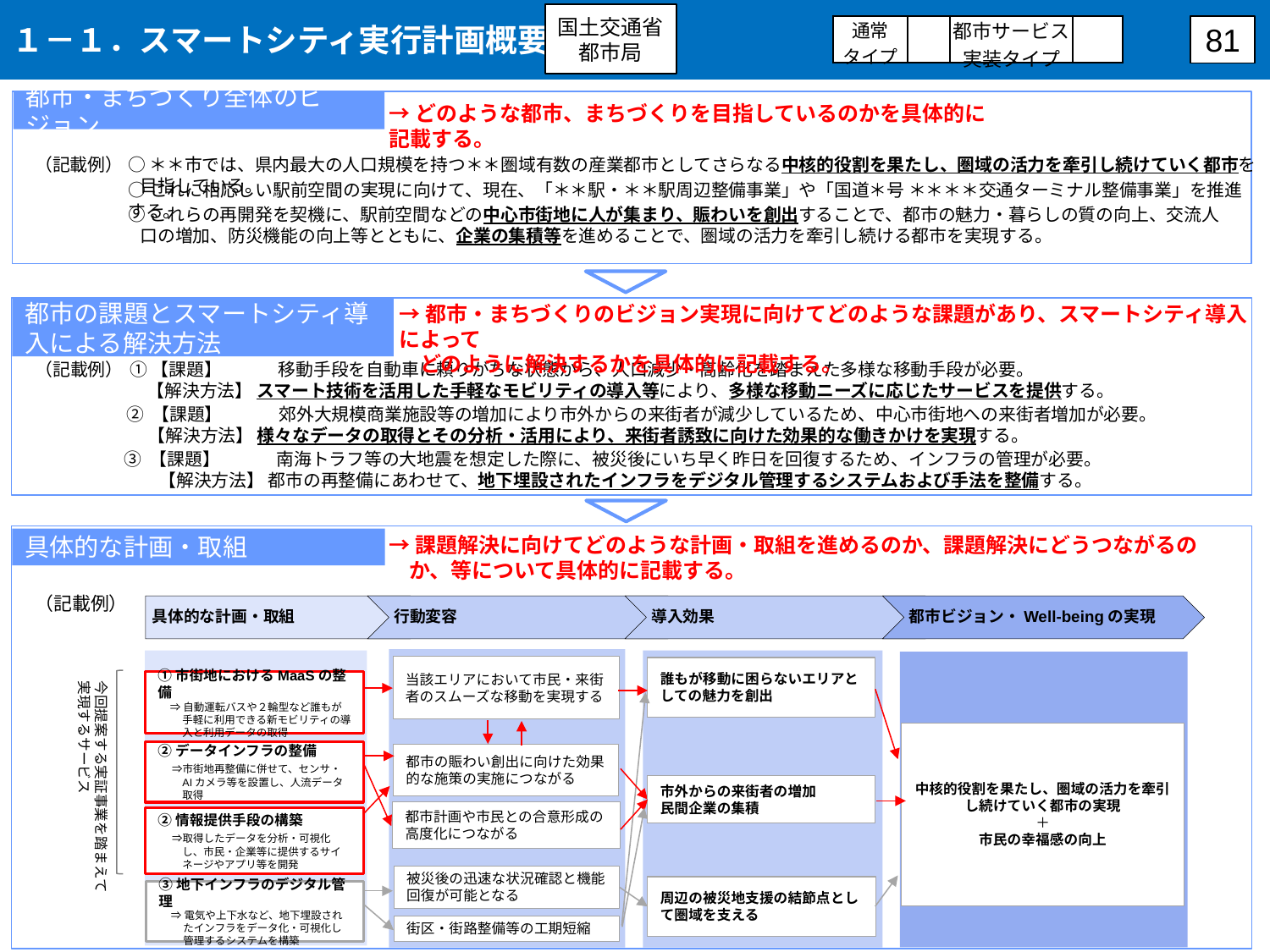

１－１．スマートシティ実行計画概要
国土交通省
都市局
| 通常 タイプ |  | 都市サービス 実装タイプ |  |
| --- | --- | --- | --- |
81

都市・まちづくり全体のビジョン
→どのような都市、まちづくりを目指しているのかを具体的に記載する。
（記載例）
○＊＊市では、県内最大の人口規模を持つ＊＊圏域有数の産業都市としてさらなる中核的役割を果たし、圏域の活力を牽引し続けていく都市を目指している。
○これに相応しい駅前空間の実現に向けて、現在、「＊＊駅・＊＊駅周辺整備事業」や「国道＊号 ＊＊＊＊交通ターミナル整備事業」を推進する。
○これらの再開発を契機に、駅前空間などの中心市街地に人が集まり、賑わいを創出することで、都市の魅力・暮らしの質の向上、交流人口の増加、防災機能の向上等とともに、企業の集積等を進めることで、圏域の活力を牽引し続ける都市を実現する。

→都市・まちづくりのビジョン実現に向けてどのような課題があり、スマートシティ導入によって
　どのように解決するかを具体的に記載する。

都市の課題とスマートシティ導入による解決方法
（記載例）
①【課題】　　　 移動手段を自動車に頼りがちな状態から、人口減少・高齢化を踏まえた多様な移動手段が必要。
【解決方法】 スマート技術を活用した手軽なモビリティの導入等により、多様な移動ニーズに応じたサービスを提供する。
② 【課題】　　　 郊外大規模商業施設等の増加により市外からの来街者が減少しているため、中心市街地への来街者増加が必要。
 【解決方法】 様々なデータの取得とその分析・活用により、来街者誘致に向けた効果的な働きかけを実現する。
③ 【課題】　　　 南海トラフ等の大地震を想定した際に、被災後にいち早く昨日を回復するため、インフラの管理が必要。
　　【解決方法】 都市の再整備にあわせて、地下埋設されたインフラをデジタル管理するシステムおよび手法を整備する。

→課題解決に向けてどのような計画・取組を進めるのか、課題解決にどうつながるのか、等について具体的に記載する。
具体的な計画・取組
（記載例）
具体的な計画・取組
行動変容
導入効果
都市ビジョン・Well-beingの実現

当該エリアにおいて市民・来街者のスムーズな移動を実現する
誰もが移動に困らないエリアとしての魅力を創出
今回提案する実証事業を踏まえて
実現するサービス

①市街地におけるMaaSの整備
⇒自動運転バスや２輪型など誰もが手軽に利用できる新モビリティの導入と利用データの取得
中核的役割を果たし、圏域の活力を牽引し続けていく都市の実現
＋
市民の幸福感の向上
②データインフラの整備
　⇒市街地再整備に併せて、センサ・AIカメラ等を設置し、人流データ取得
都市の賑わい創出に向けた効果的な施策の実施につながる
市外からの来街者の増加
民間企業の集積
都市計画や市民との合意形成の高度化につながる
②情報提供手段の構築
　⇒取得したデータを分析・可視化し、市民・企業等に提供するサイネージやアプリ等を開発
被災後の迅速な状況確認と機能回復が可能となる
周辺の被災地支援の結節点として圏域を支える
③地下インフラのデジタル管理
⇒電気や上下水など、地下埋設されたインフラをデータ化・可視化し管理するシステムを構築
街区・街路整備等の工期短縮